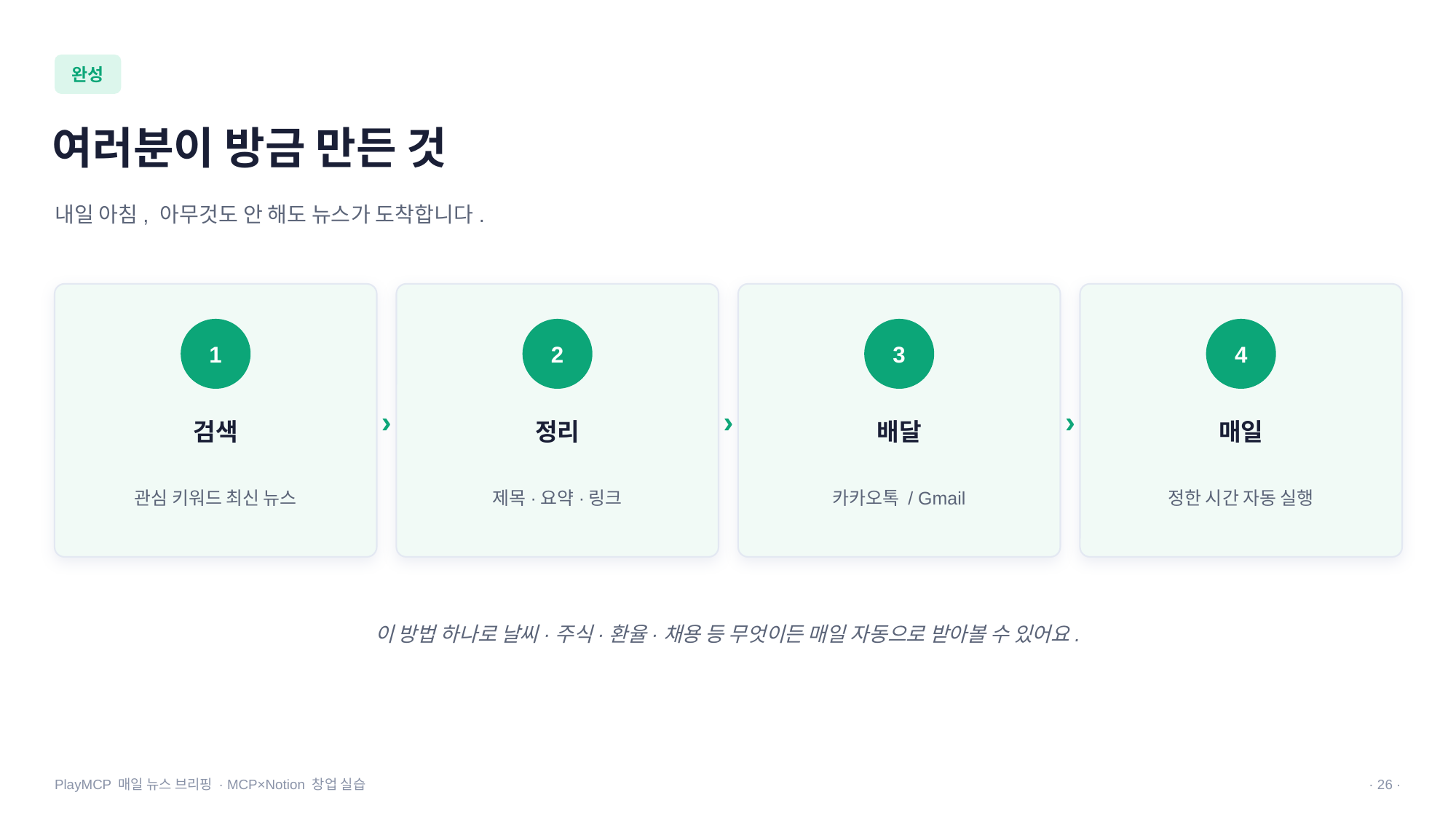

완성
여러분이 방금 만든 것
내일 아침, 아무것도 안 해도 뉴스가 도착합니다.

›

›

›

1

2

3

4
검색
정리
배달
매일
관심 키워드 최신 뉴스
제목·요약·링크
카카오톡 / Gmail
정한 시간 자동 실행
이 방법 하나로 날씨·주식·환율·채용 등 무엇이든 매일 자동으로 받아볼 수 있어요.
PlayMCP 매일 뉴스 브리핑 · MCP×Notion 창업 실습
· 26 ·